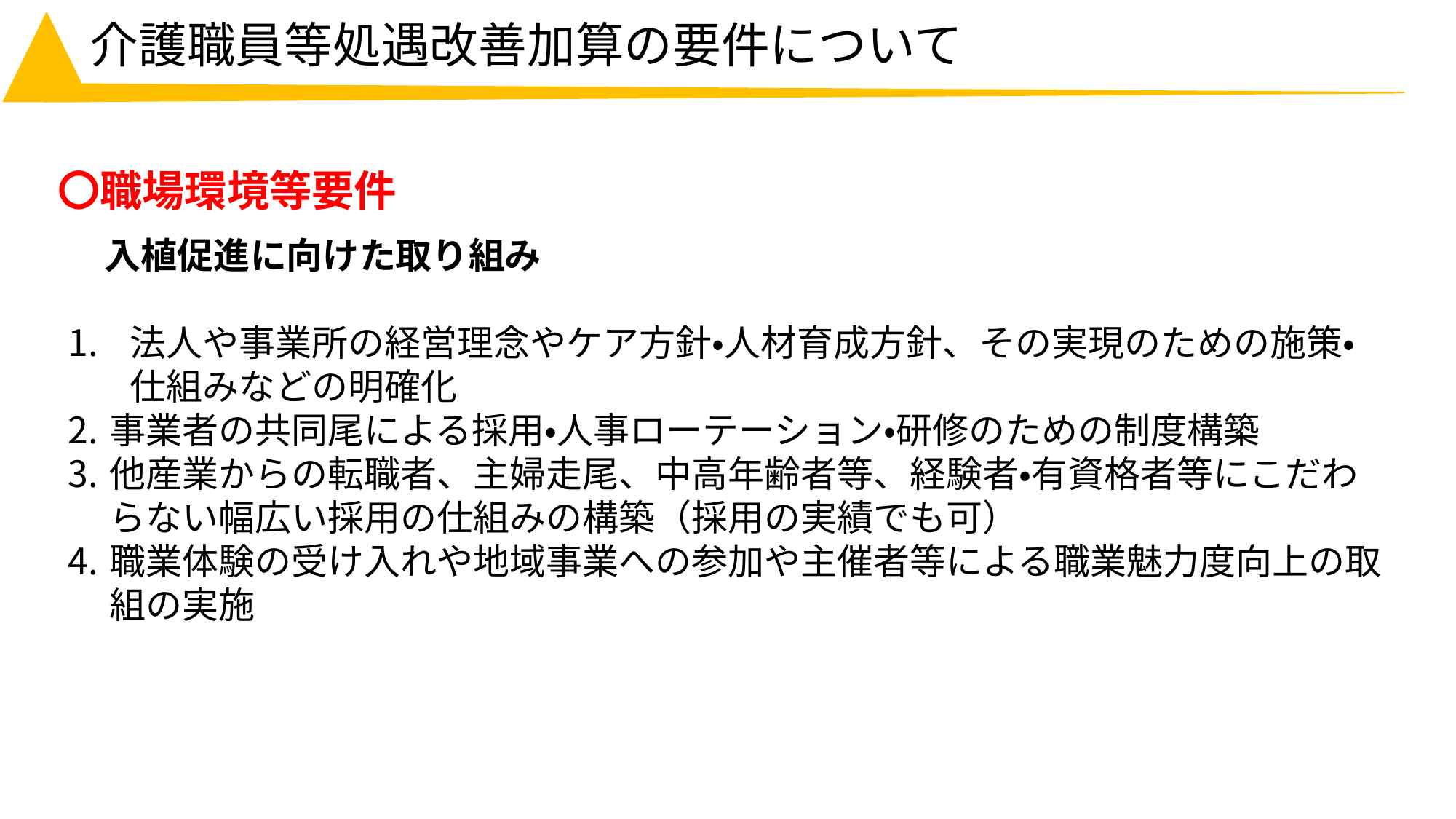

# 介護職員等処遇改善加算の要件について
〇職場環境等要件
　入植促進に向けた取り組み

法人や事業所の経営理念やケア方針・人材育成方針、その実現のための施策・仕組みなどの明確化
事業者の共同尾による採用・人事ローテーション・研修のための制度構築
他産業からの転職者、主婦走尾、中高年齢者等、経験者・有資格者等にこだわらない幅広い採用の仕組みの構築（採用の実績でも可）
職業体験の受け入れや地域事業への参加や主催者等による職業魅力度向上の取組の実施